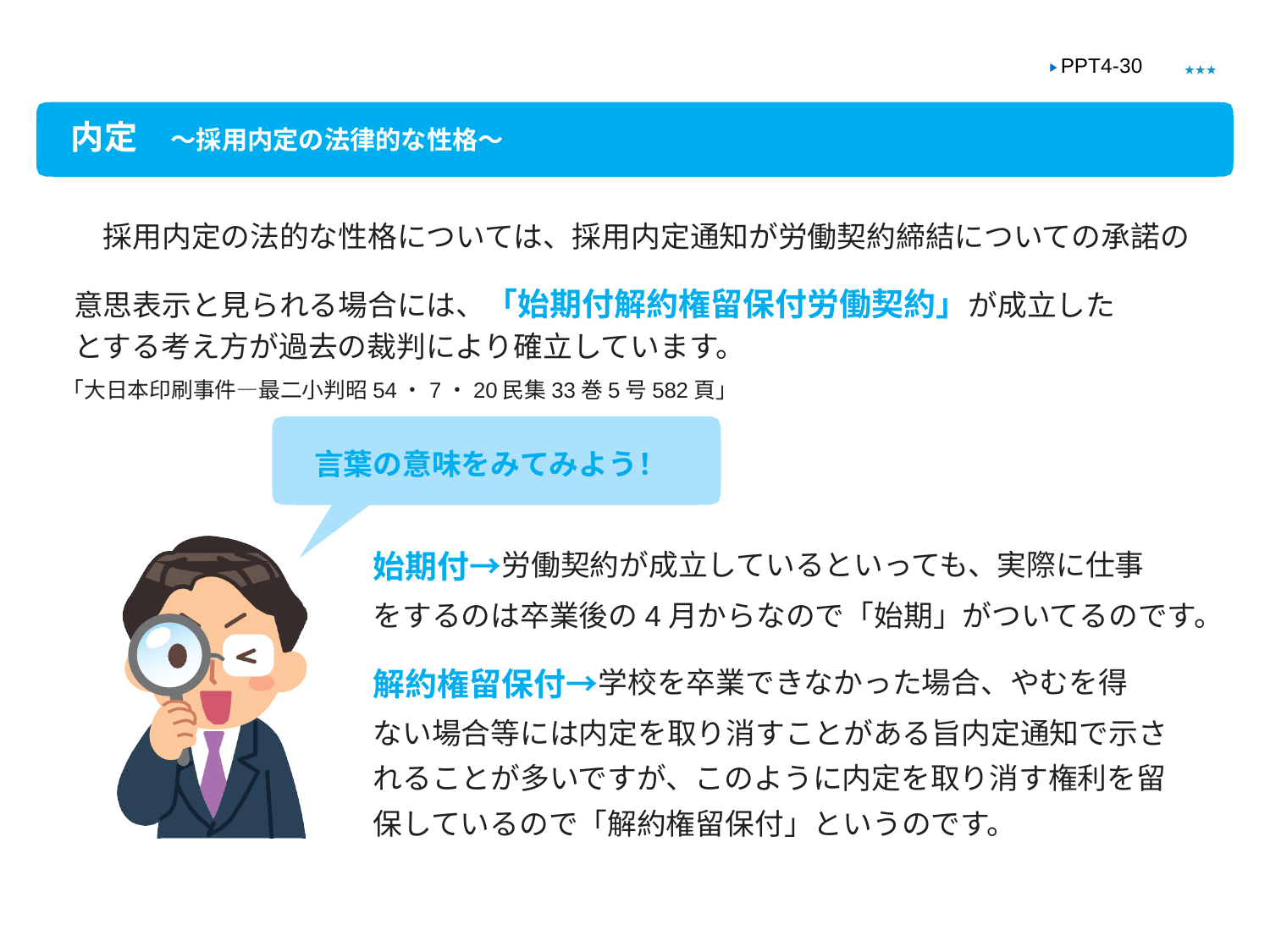

★★★
▶ PPT4-30

内定　～採用内定の法律的な性格～
　採用内定の法的な性格については、採用内定通知が労働契約締結についての承諾の意思表示と見られる場合には、「始期付解約権留保付労働契約」が成立した
とする考え方が過去の裁判により確立しています。
「大日本印刷事件―最二小判昭54・7・20民集33巻5号582頁」

　言葉の意味をみてみよう！

始期付→労働契約が成立しているといっても、実際に仕事
をするのは卒業後の4月からなので「始期」がついてるのです。
解約権留保付→学校を卒業できなかった場合、やむを得
ない場合等には内定を取り消すことがある旨内定通知で示さ
れることが多いですが、このように内定を取り消す権利を留
保しているので「解約権留保付」というのです。